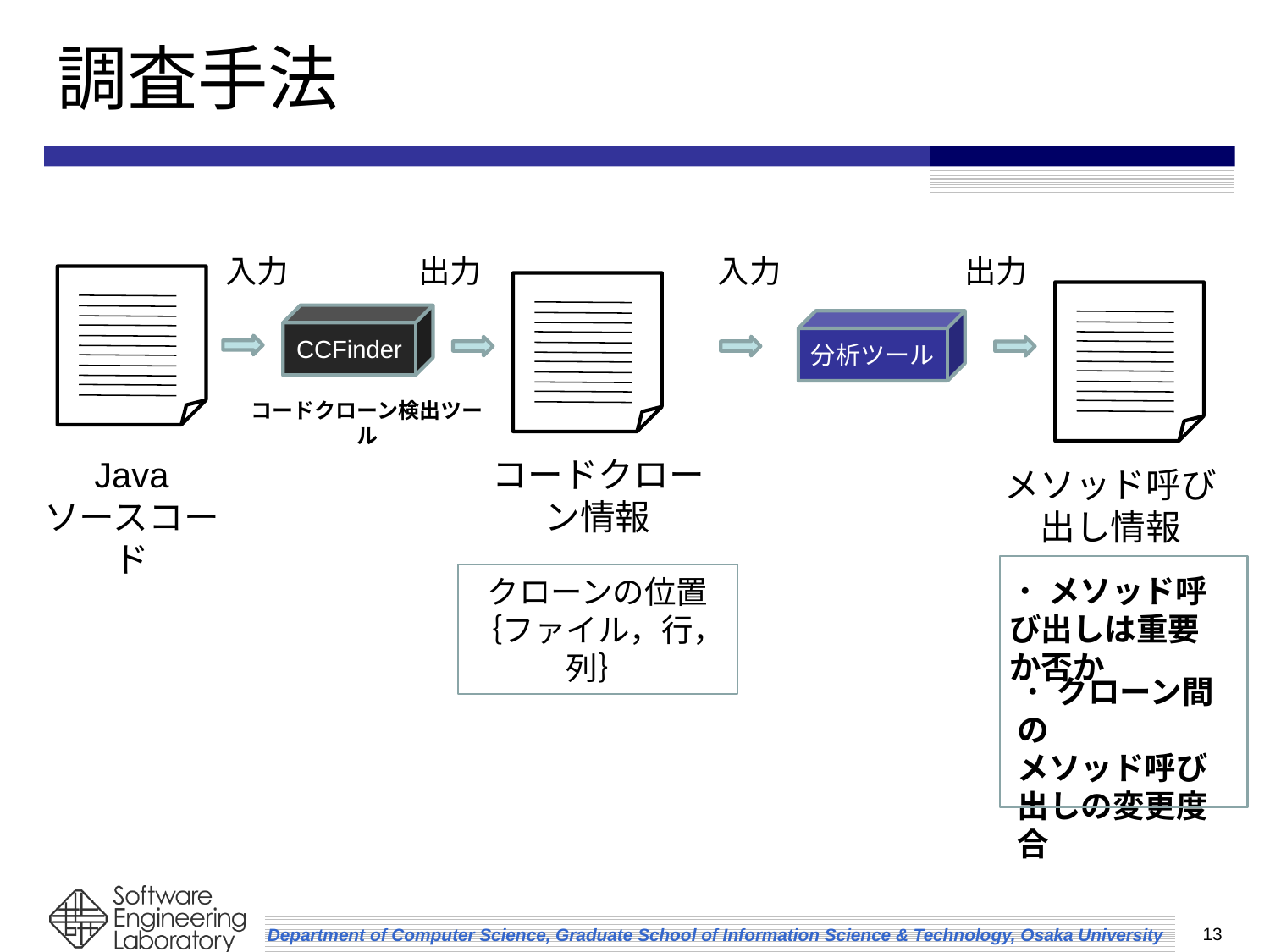

# 調査手法
入力
出力
入力
出力

CCFinder
分析ツール

コードクローン検出ツール
Java
ソースコード
コードクローン情報
メソッド呼び出し情報

クローンの位置｛ファイル，行，列｝
・ メソッド呼び出しは重要か否か

・ クローン間の
メソッド呼び出しの変更度合
13